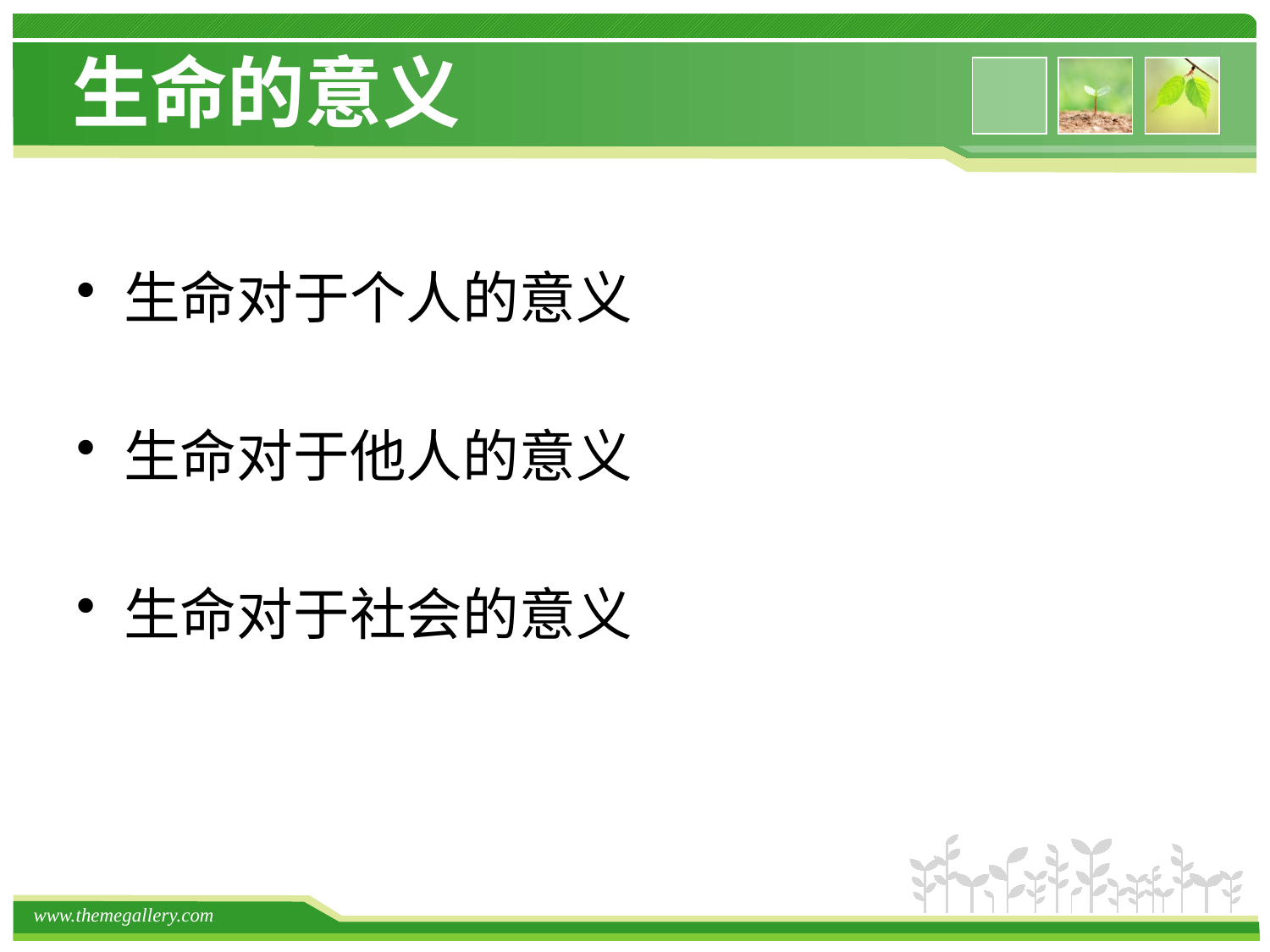

# 生命的意义
生命对于个人的意义

生命对于他人的意义

生命对于社会的意义